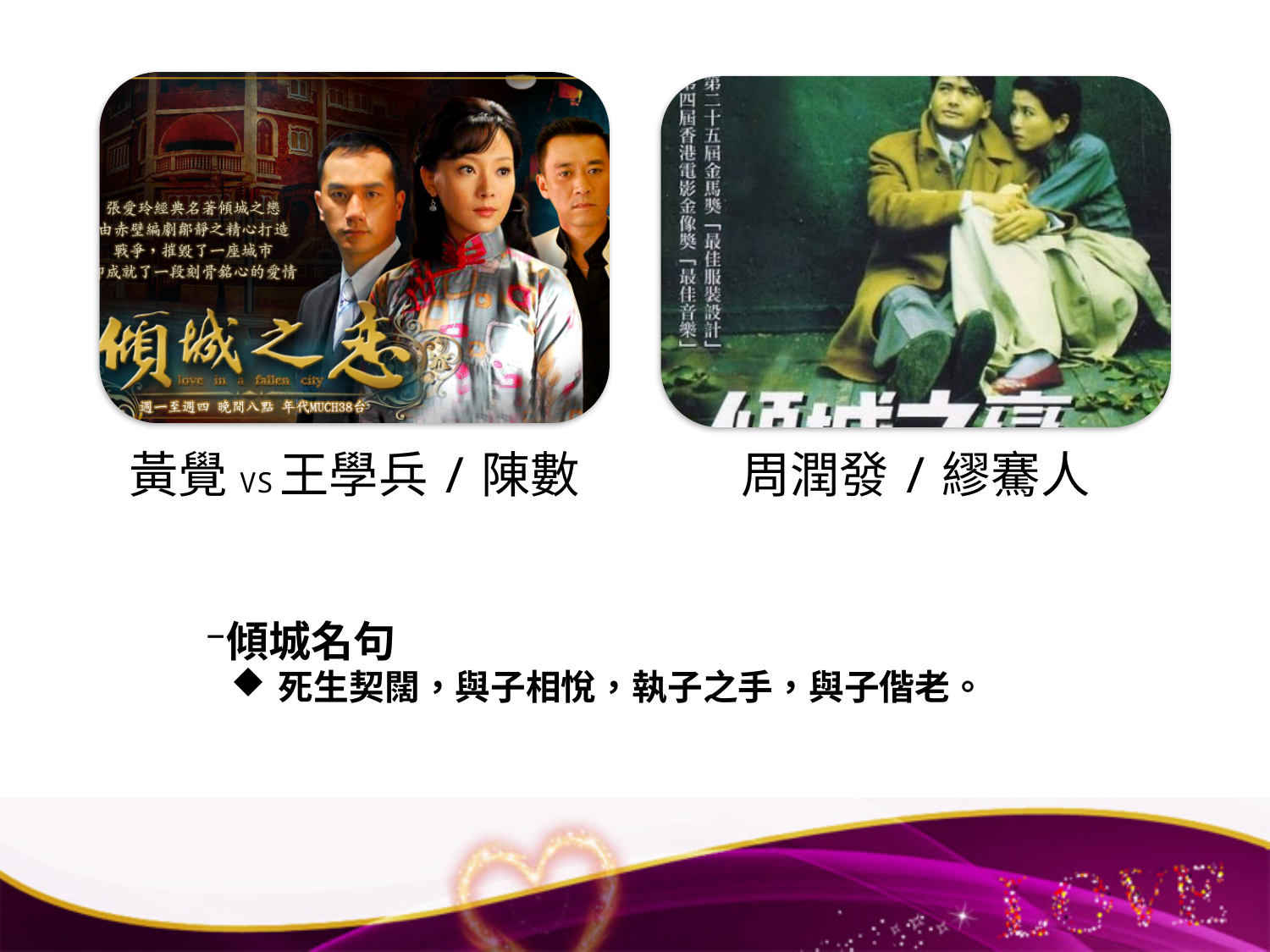

黃覺VS王學兵/陳數
周潤發/繆騫人
傾城名句
死生契闊，與子相悅，執子之手，與子偕老。